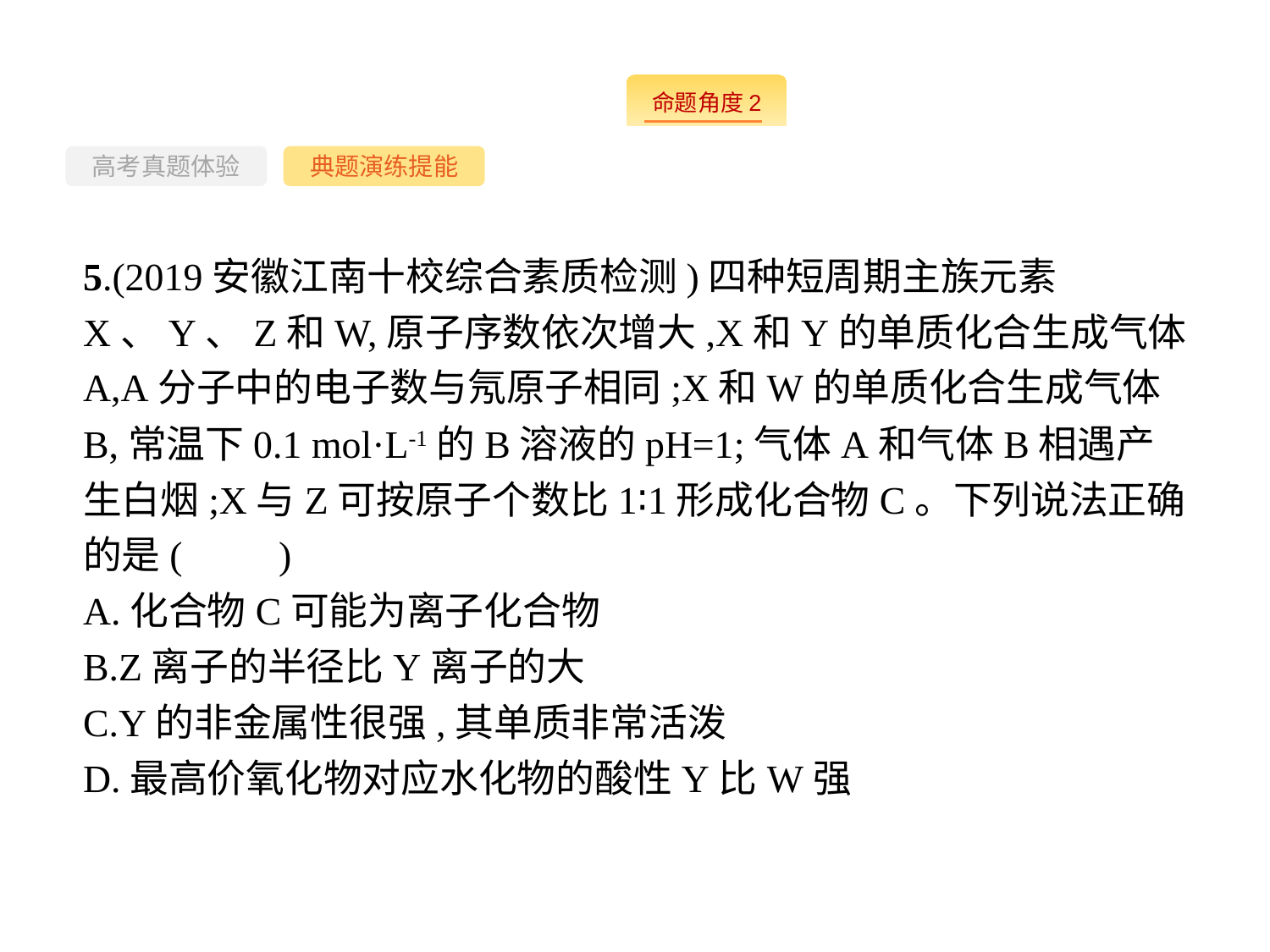

-59-
高考真题体验
典题演练提能
5.(2019安徽江南十校综合素质检测)四种短周期主族元素X、Y、Z和W,原子序数依次增大,X和Y的单质化合生成气体A,A分子中的电子数与氖原子相同;X和W的单质化合生成气体B,常温下0.1 mol·L-1的B溶液的pH=1;气体A和气体B相遇产生白烟;X与Z可按原子个数比1∶1形成化合物C。下列说法正确的是(　　)
A.化合物C可能为离子化合物
B.Z离子的半径比Y离子的大
C.Y的非金属性很强,其单质非常活泼
D.最高价氧化物对应水化物的酸性Y比W强